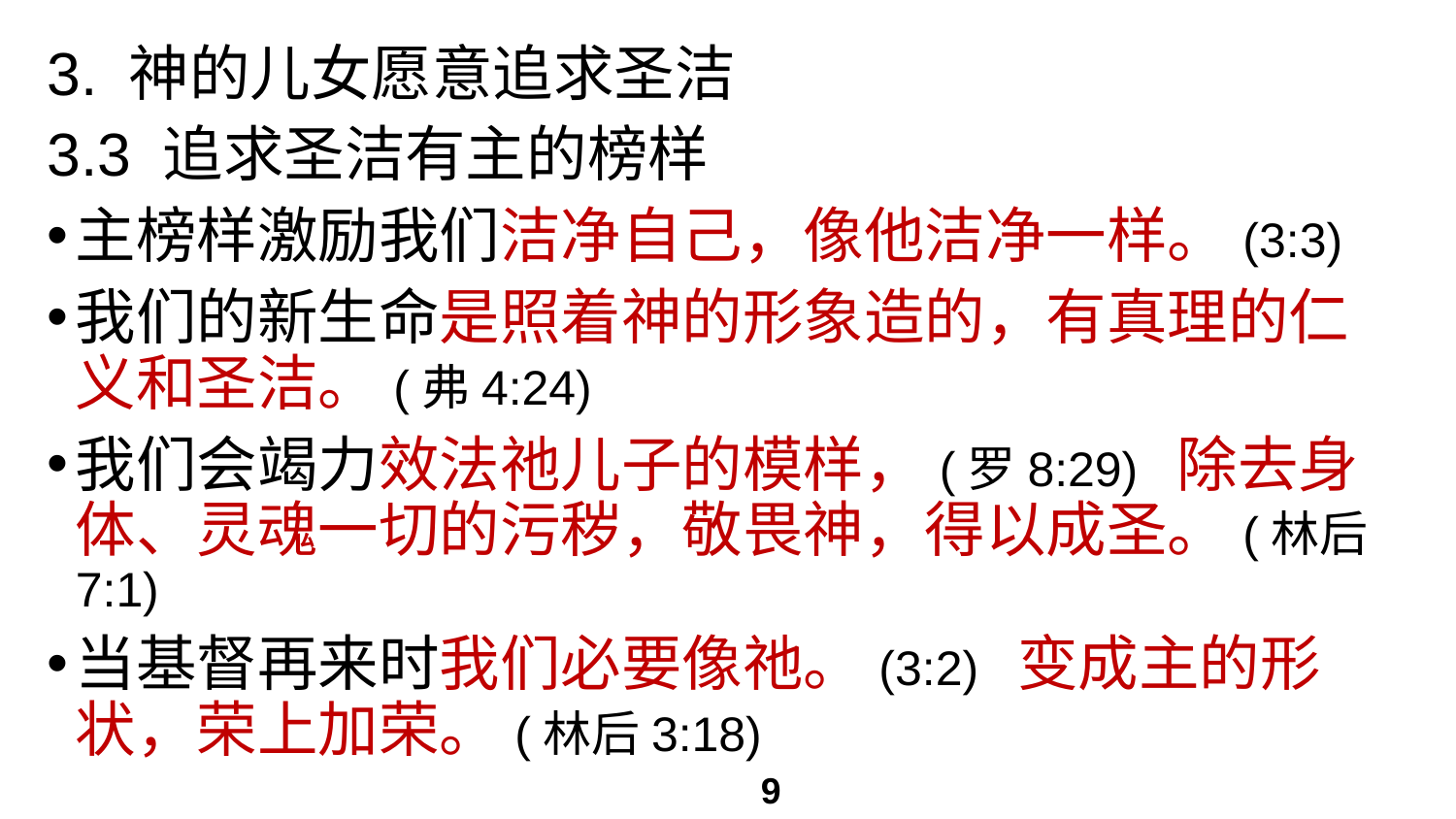

# 3. 神的儿女愿意追求圣洁
3.3 追求圣洁有主的榜样
主榜样激励我们洁净自己，像他洁净一样。(3:3)
我们的新生命是照着神的形象造的，有真理的仁义和圣洁。(弗4:24)
我们会竭力效法祂儿子的模样，(罗8:29)  除去身体、灵魂一切的污秽，敬畏神，得以成圣。(林后7:1)
当基督再来时我们必要像祂。(3:2)  变成主的形状，荣上加荣。(林后3:18)

9